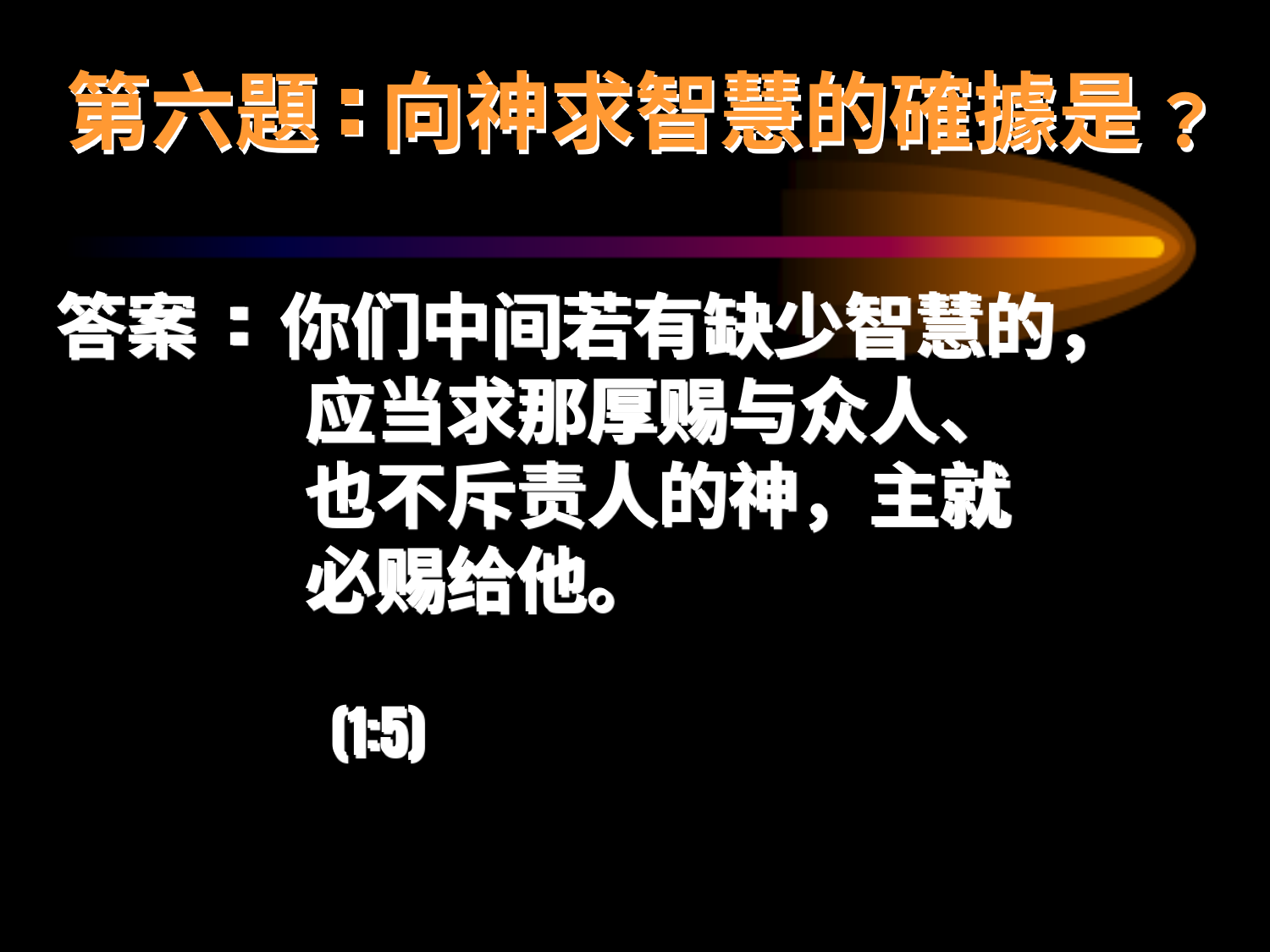

# 第六題:向神求智慧的確據是﹖
答案 : 你们中间若有缺少智慧的，应当求那厚赐与众人、也不斥责人的神，主就必赐给他。
							   (1:5)